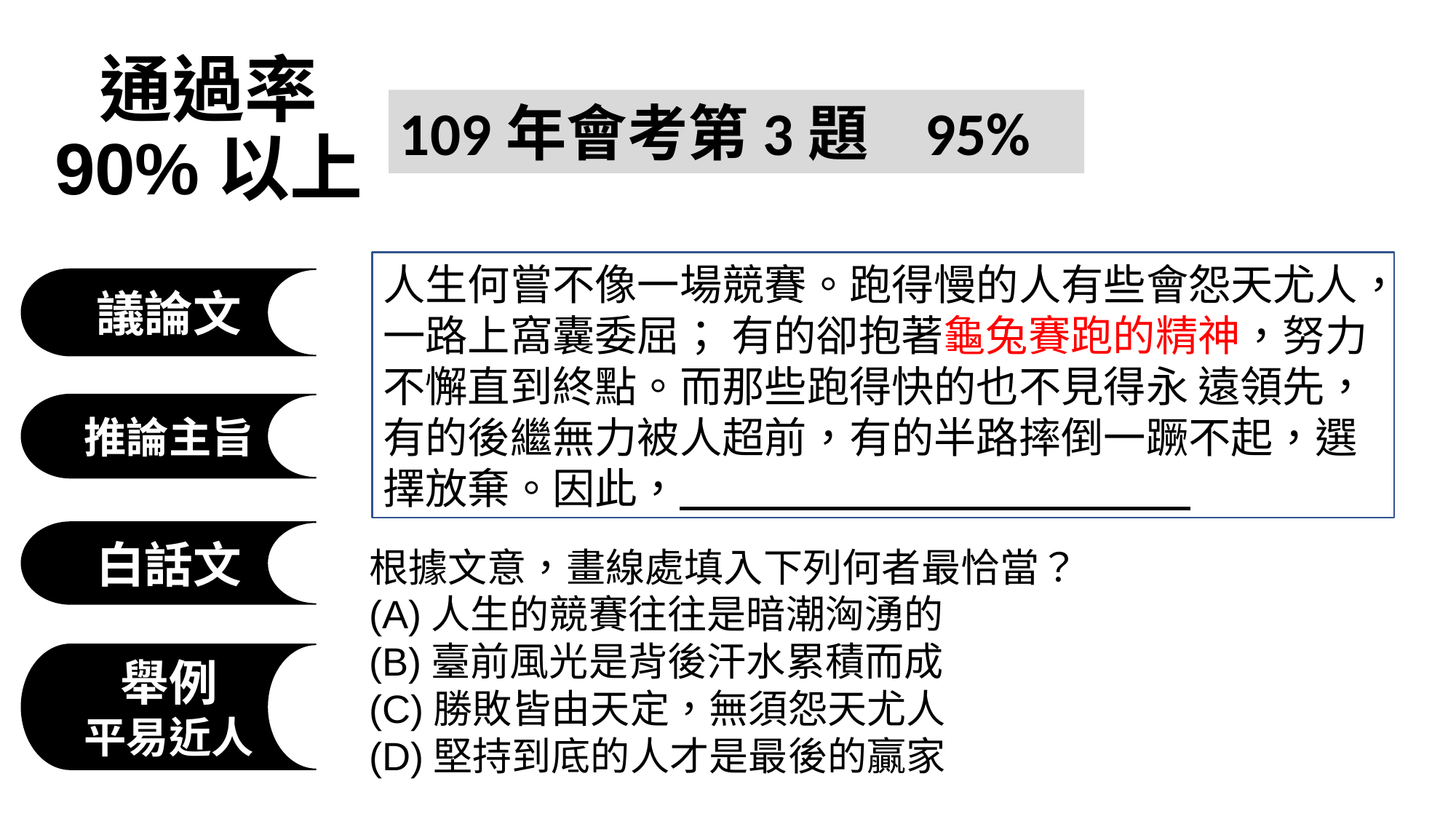

通過率
90%以上
109年會考第3題   95%
人生何嘗不像一場競賽。跑得慢的人有些會怨天尤人，一路上窩囊委屈； 有的卻抱著龜兔賽跑的精神，努力不懈直到終點。而那些跑得快的也不見得永 遠領先，有的後繼無力被人超前，有的半路摔倒一蹶不起，選擇放棄。因此，
議論文
推論主旨
白話文
根據文意，畫線處填入下列何者最恰當？
(A)人生的競賽往往是暗潮洶湧的
(B)臺前風光是背後汗水累積而成
(C)勝敗皆由天定，無須怨天尤人
(D)堅持到底的人才是最後的贏家
舉例
平易近人